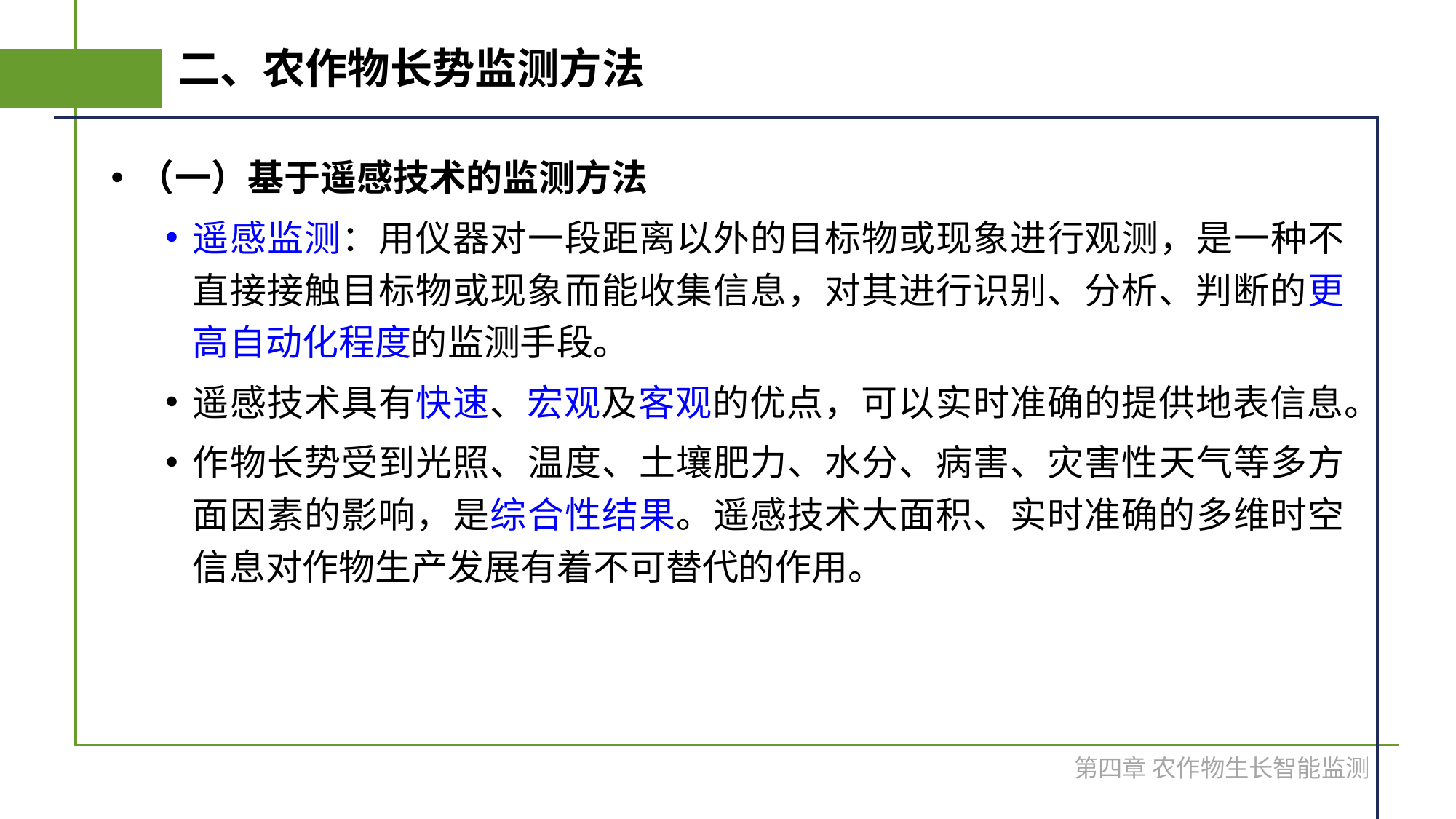

# 二、农作物长势监测方法
（一）基于遥感技术的监测方法
遥感监测：用仪器对一段距离以外的目标物或现象进行观测，是一种不直接接触目标物或现象而能收集信息，对其进行识别、分析、判断的更高自动化程度的监测手段。
遥感技术具有快速、宏观及客观的优点，可以实时准确的提供地表信息。
作物长势受到光照、温度、土壤肥力、水分、病害、灾害性天气等多方面因素的影响，是综合性结果。遥感技术大面积、实时准确的多维时空信息对作物生产发展有着不可替代的作用。
第四章 农作物生长智能监测